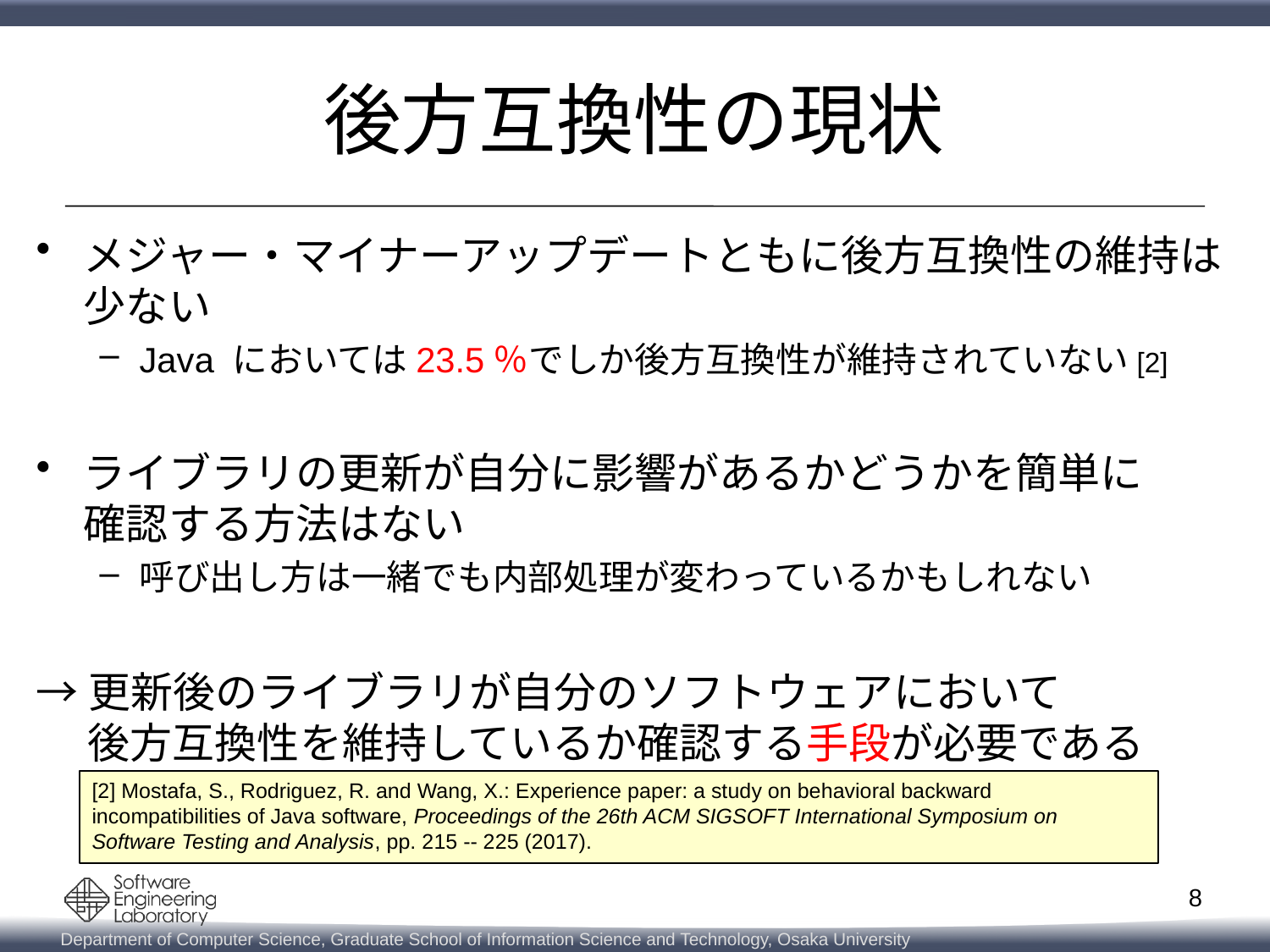

# 後方互換性の現状
メジャー・マイナーアップデートともに後方互換性の維持は少ない
Java においては23.5％でしか後方互換性が維持されていない[2]

ライブラリの更新が自分に影響があるかどうかを簡単に
確認する方法はない
呼び出し方は一緒でも内部処理が変わっているかもしれない

→更新後のライブラリが自分のソフトウェアにおいて
　 後方互換性を維持しているか確認する手段が必要である
[2] Mostafa, S., Rodriguez, R. and Wang, X.: Experience paper: a study on behavioral backward incompatibilities of Java software, Proceedings of the 26th ACM SIGSOFT International Symposium on Software Testing and Analysis, pp. 215 -- 225 (2017).
8